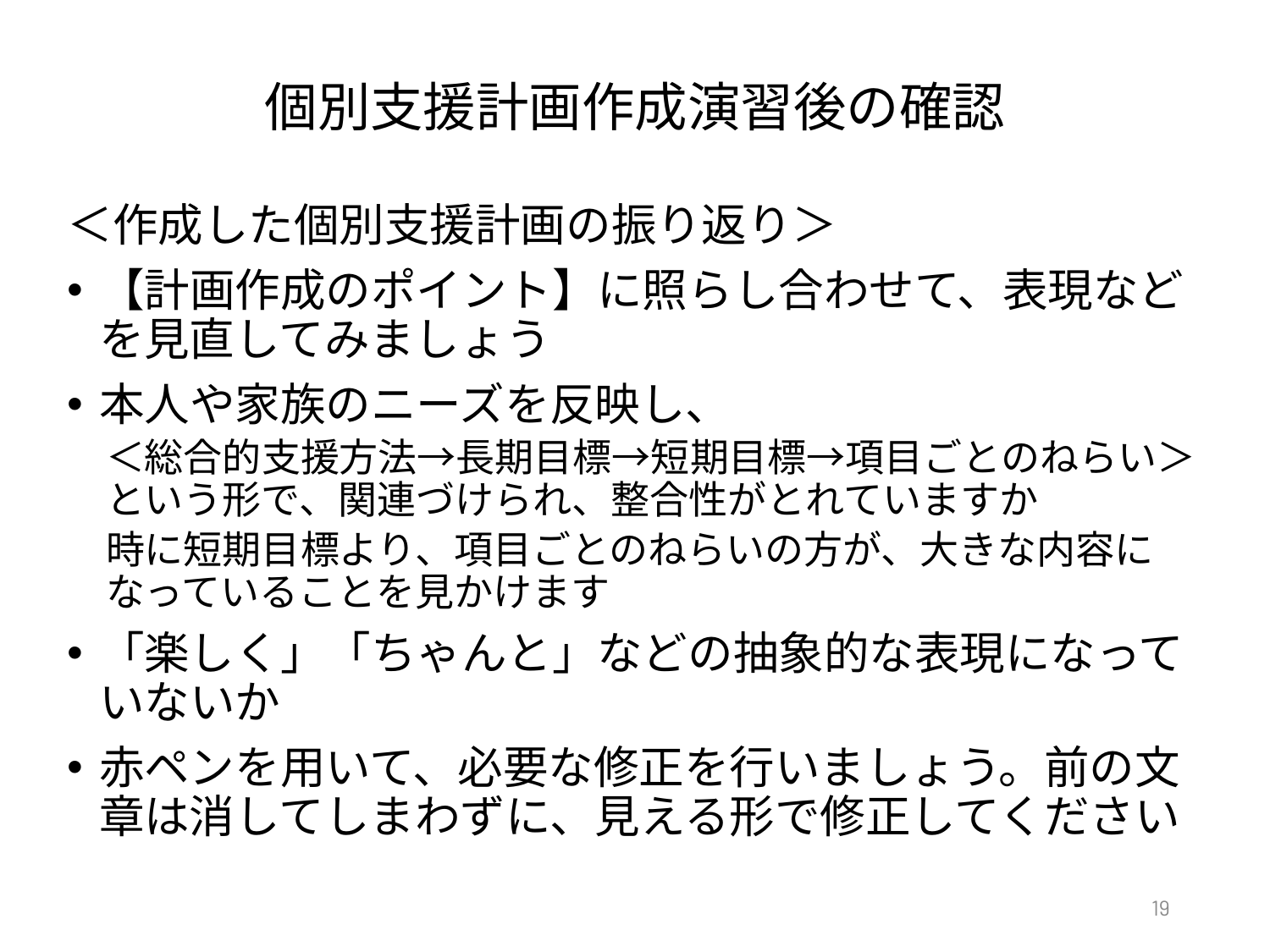

個別支援計画作成演習後の確認
＜作成した個別支援計画の振り返り＞
【計画作成のポイント】に照らし合わせて、表現などを見直してみましょう
本人や家族のニーズを反映し、
＜総合的支援方法→長期目標→短期目標→項目ごとのねらい＞という形で、関連づけられ、整合性がとれていますか
時に短期目標より、項目ごとのねらいの方が、大きな内容になっていることを見かけます
「楽しく」「ちゃんと」などの抽象的な表現になっていないか
赤ペンを用いて、必要な修正を行いましょう。前の文章は消してしまわずに、見える形で修正してください

19